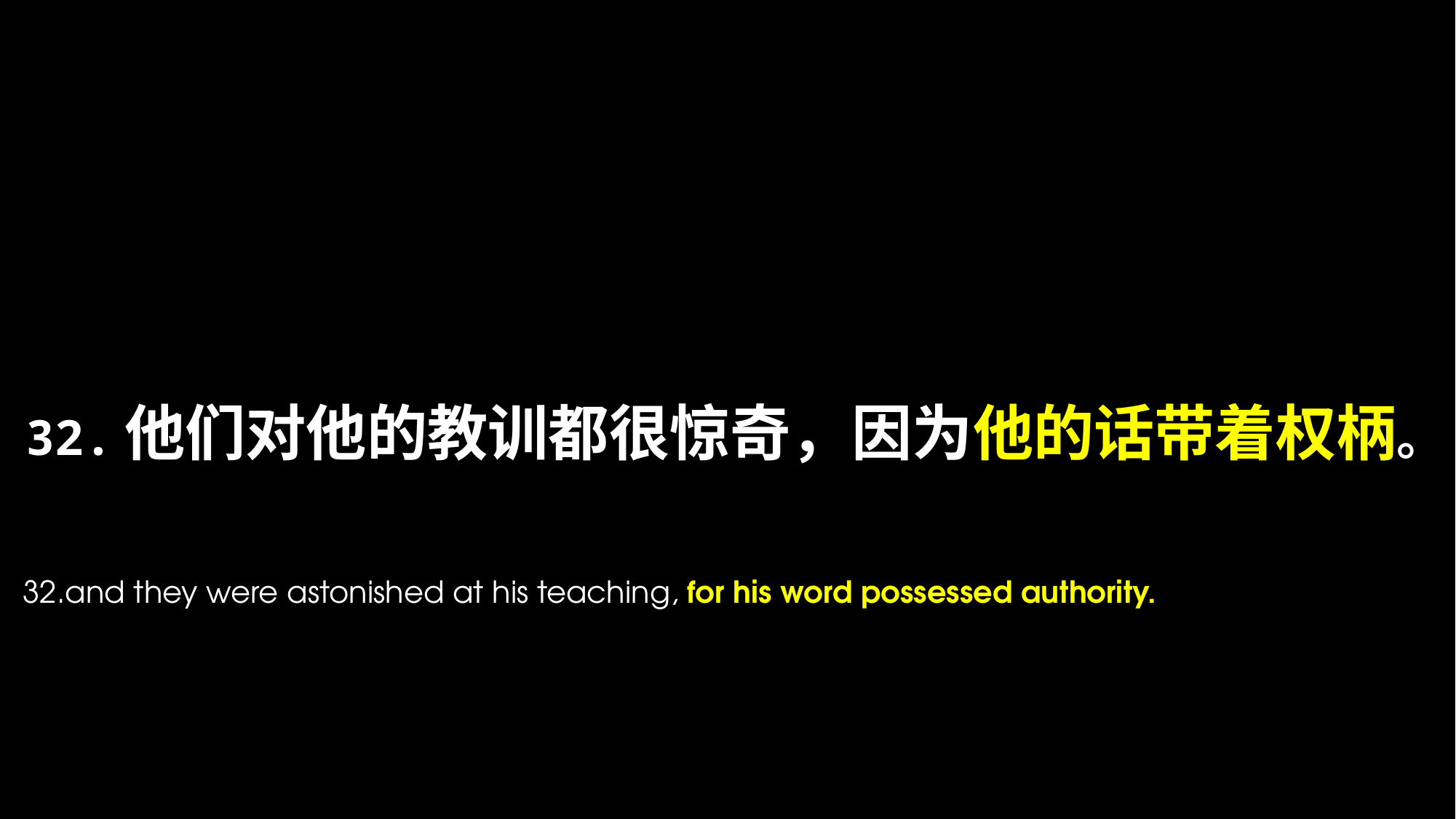

32.他们对他的教训都很惊奇，因为他的话带着权柄。

32.and they were astonished at his teaching, for his word possessed authority.